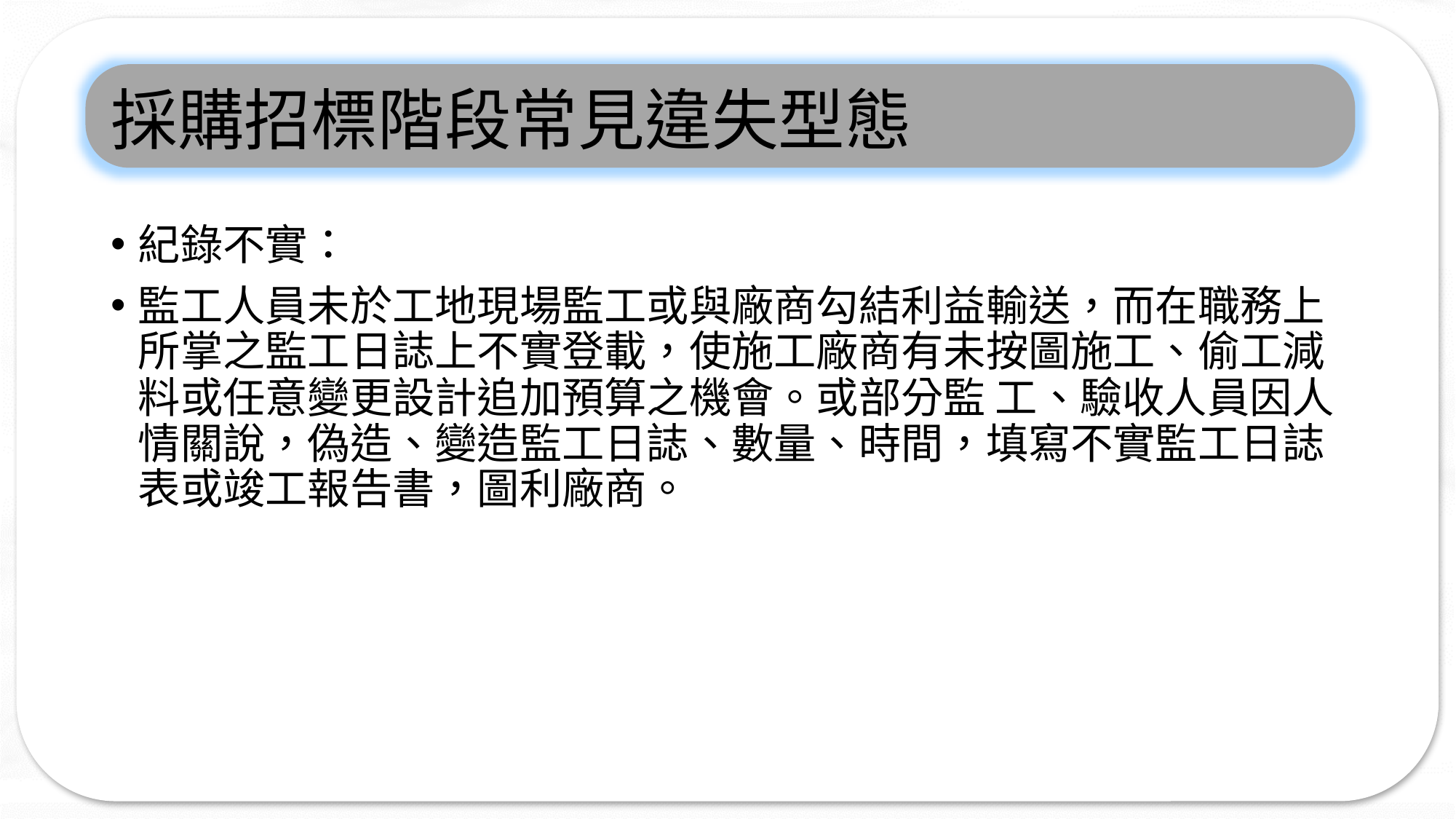

# 採購招標階段常見違失型態

紀錄不實：
監工人員未於工地現場監工或與廠商勾結利益輸送，而在職務上所掌之監工日誌上不實登載，使施工廠商有未按圖施工、偷工減料或任意變更設計追加預算之機會。或部分監 工、驗收人員因人情關說，偽造、變造監工日誌、數量、時間，填寫不實監工日誌表或竣工報告書，圖利廠商。